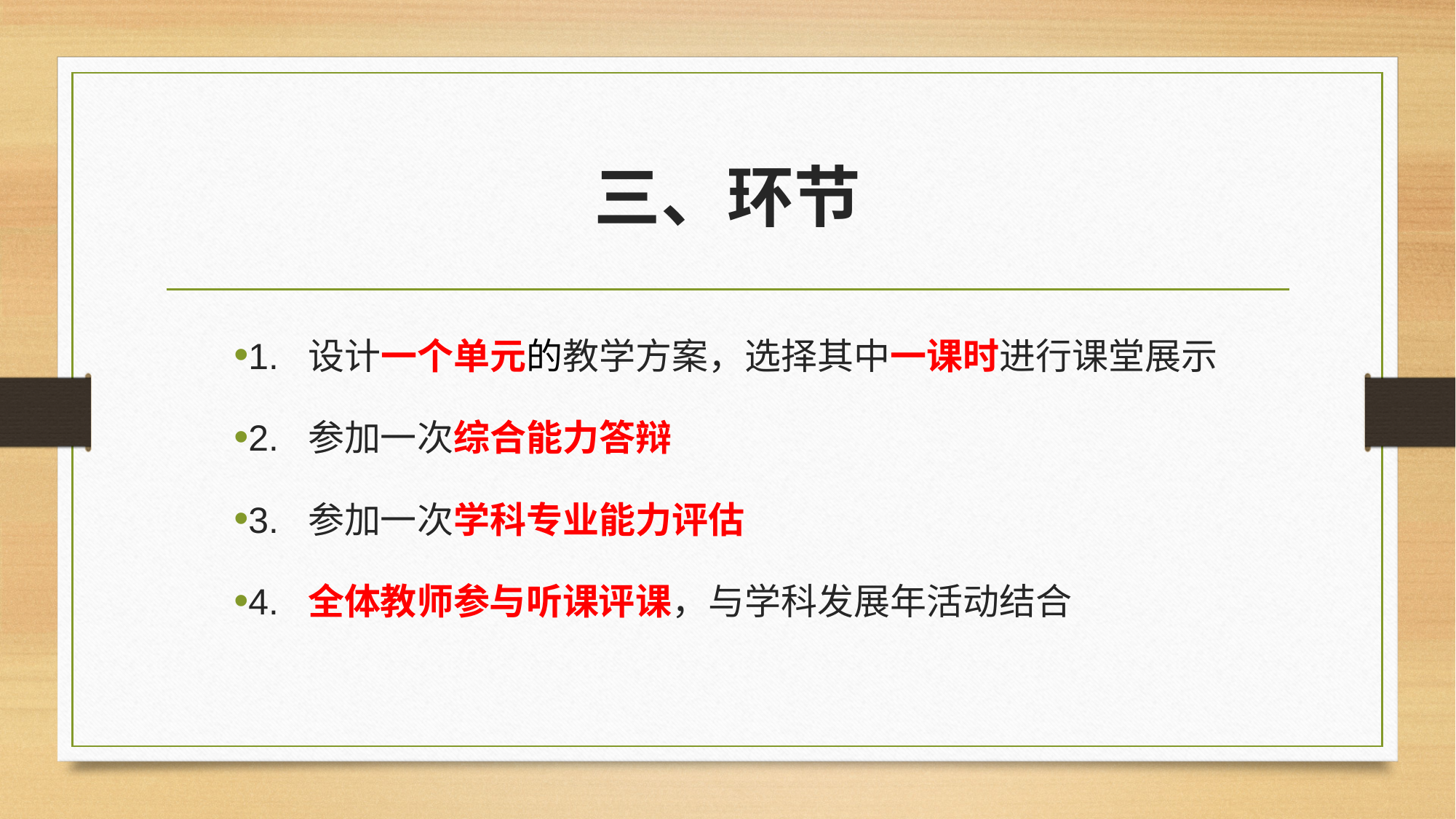

# 三、环节
1.  设计一个单元的教学方案，选择其中一课时进行课堂展示
2.  参加一次综合能力答辩
3.  参加一次学科专业能力评估
4.  全体教师参与听课评课，与学科发展年活动结合